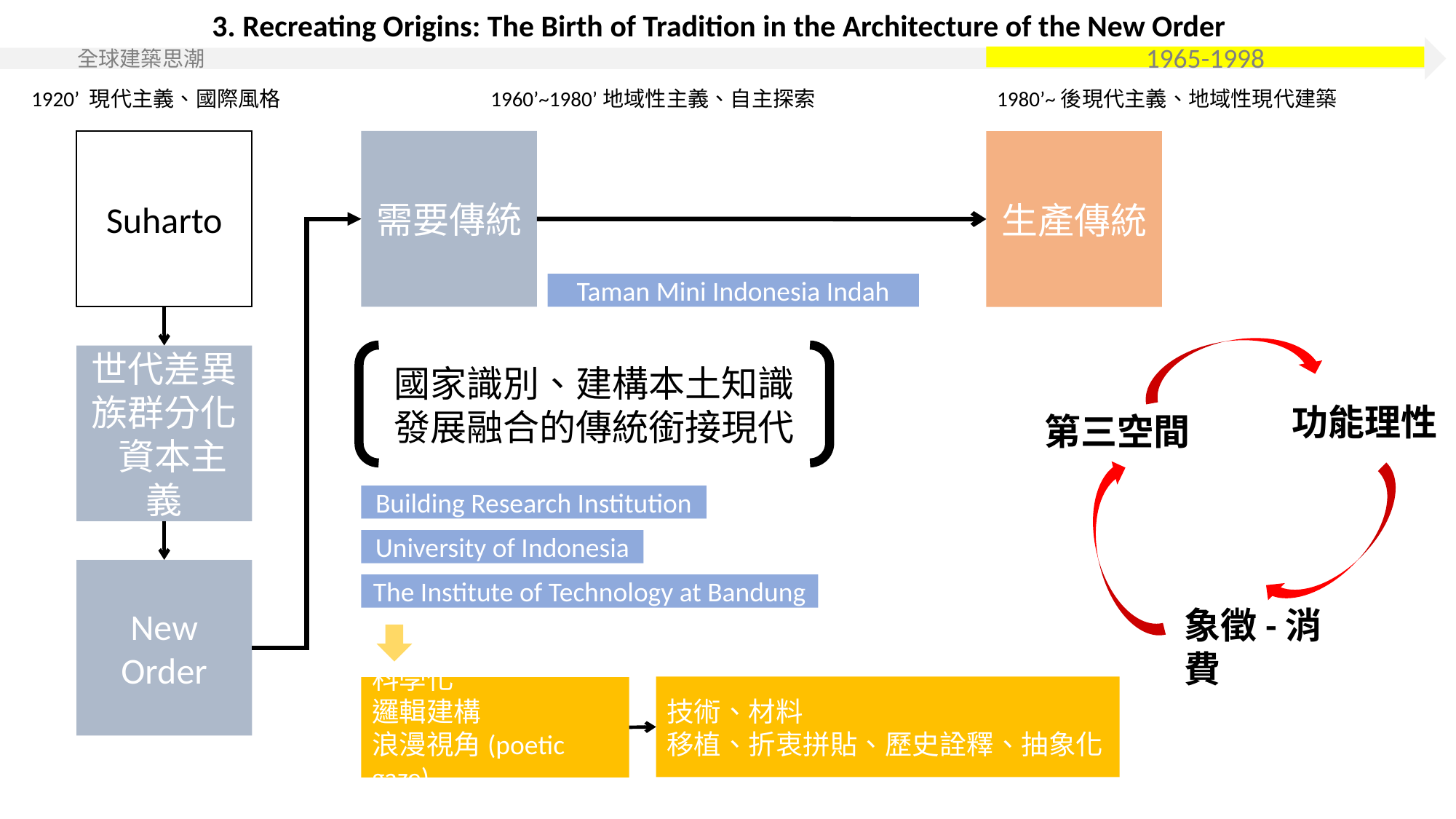

3. Recreating Origins: The Birth of Tradition in the Architecture of the New Order
             全球建築思潮
1965-1998
1920’ 現代主義、國際風格
1960’~1980’地域性主義、自主探索
1980’~後現代主義、地域性現代建築
Suharto
需要傳統
生產傳統
Taman Mini Indonesia Indah

國家識別、建構本土知識
發展融合的傳統銜接現代
世代差異
族群分化
 資本主義
功能理性
第三空間
Building Research Institution

University of Indonesia
New Order
The Institute of Technology at Bandung
象徵-消費

技術、材料
移植、折衷拼貼、歷史詮釋、抽象化
科學化
邏輯建構
浪漫視角(poetic gaze)